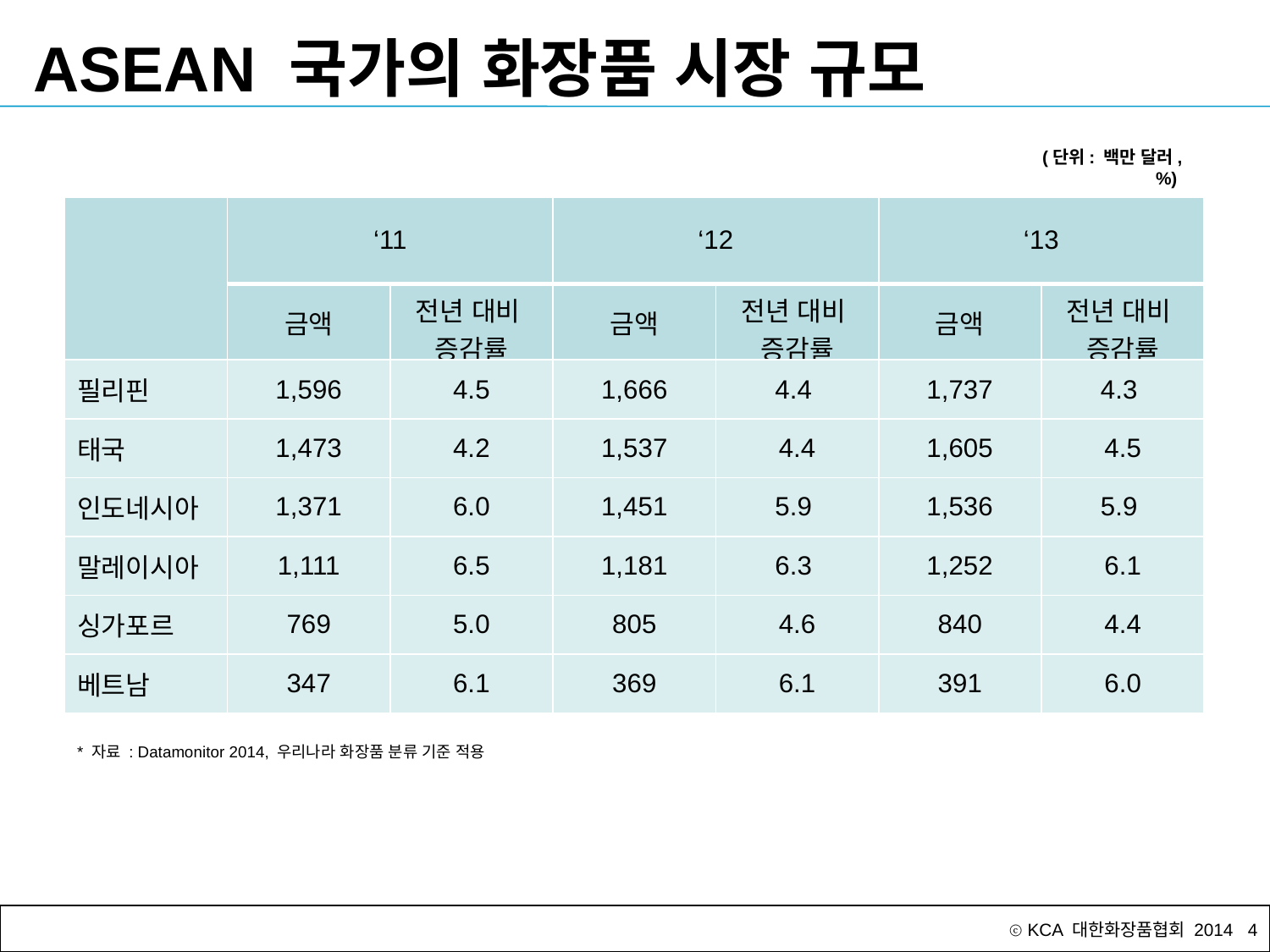

# ASEAN 국가의 화장품 시장 규모
(단위: 백만 달러, %)
|  | ‘11 |  | ‘12 |  | ‘13 |  |
| --- | --- | --- | --- | --- | --- | --- |
|  | 금액 | 전년 대비 증감률 | 금액 | 전년 대비 증감률 | 금액 | 전년 대비 증감률 |
| 필리핀 | 1,596 | 4.5 | 1,666 | 4.4 | 1,737 | 4.3 |
| 태국 | 1,473 | 4.2 | 1,537 | 4.4 | 1,605 | 4.5 |
| 인도네시아 | 1,371 | 6.0 | 1,451 | 5.9 | 1,536 | 5.9 |
| 말레이시아 | 1,111 | 6.5 | 1,181 | 6.3 | 1,252 | 6.1 |
| 싱가포르 | 769 | 5.0 | 805 | 4.6 | 840 | 4.4 |
| 베트남 | 347 | 6.1 | 369 | 6.1 | 391 | 6.0 |
* 자료 : Datamonitor 2014, 우리나라 화장품 분류 기준 적용